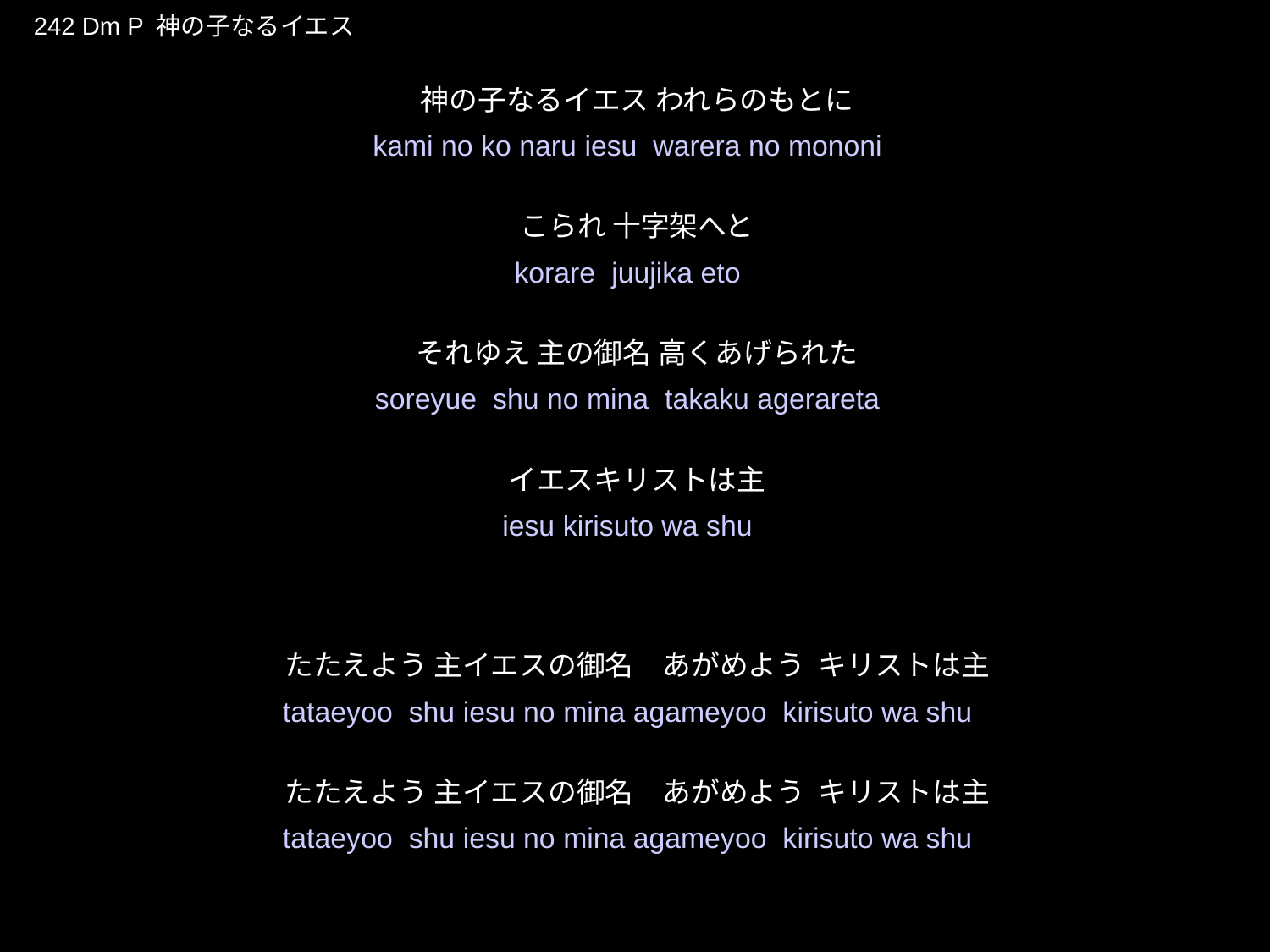

かみのこなるいえす
★P
242 Dm P 神の子なるイエス
神の子なるイエス われらのもとに
こられ 十字架へと
それゆえ 主の御名 高くあげられた
イエスキリストは主
たたえよう 主イエスの御名　あがめよう  キリストは主
たたえよう 主イエスの御名　あがめよう  キリストは主
★３
kami no ko naru iesu  warera no mononi
korare  juujika eto
soreyue  shu no mina  takaku agerareta
iesu kirisuto wa shu
tataeyoo  shu iesu no mina agameyoo  kirisuto wa shu
tataeyoo  shu iesu no mina agameyoo  kirisuto wa shu